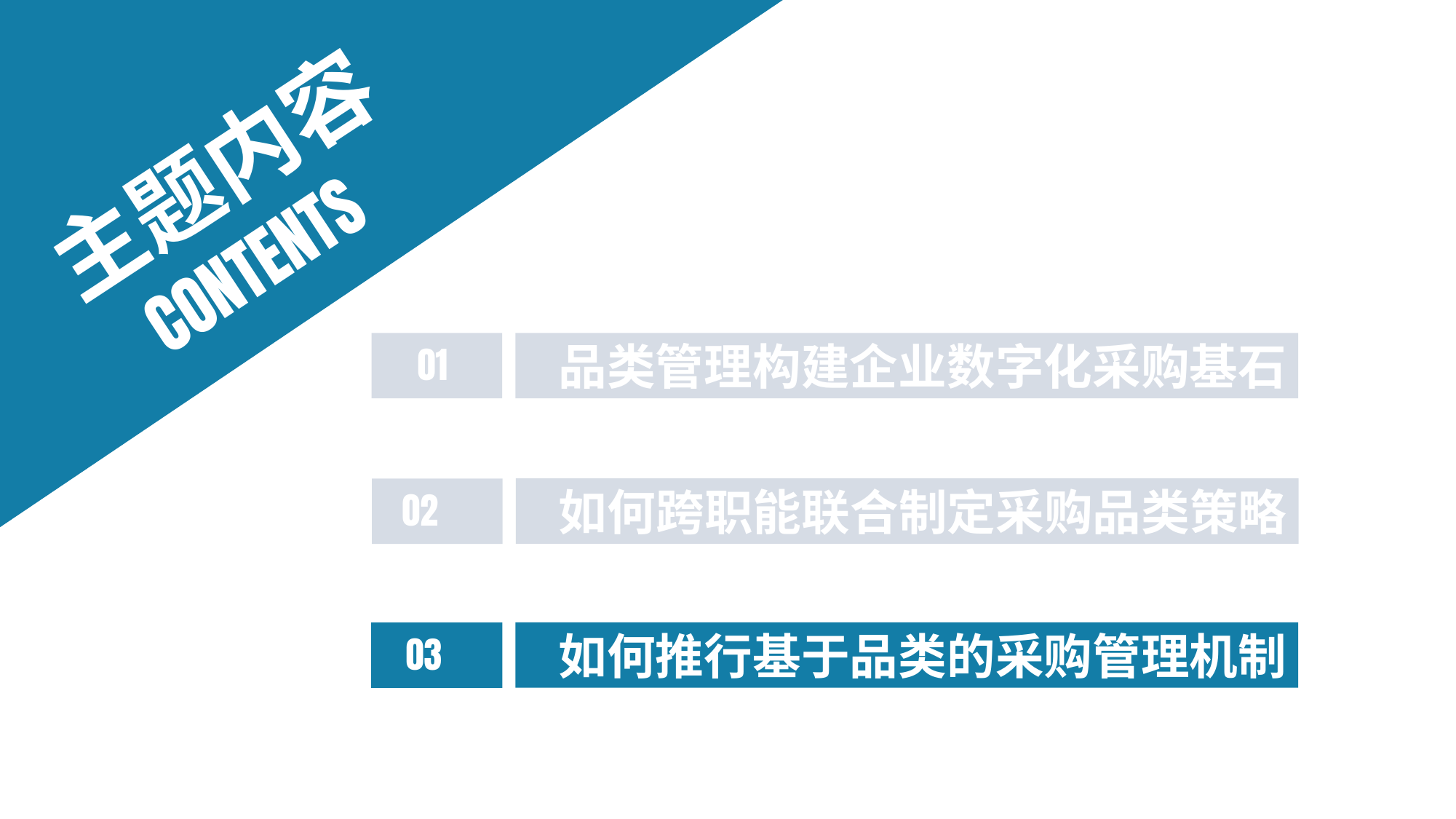

主题内容
CONTENTS
品类管理构建企业数字化采购基石
01
如何跨职能联合制定采购品类策略
02
如何推行基于品类的采购管理机制
03